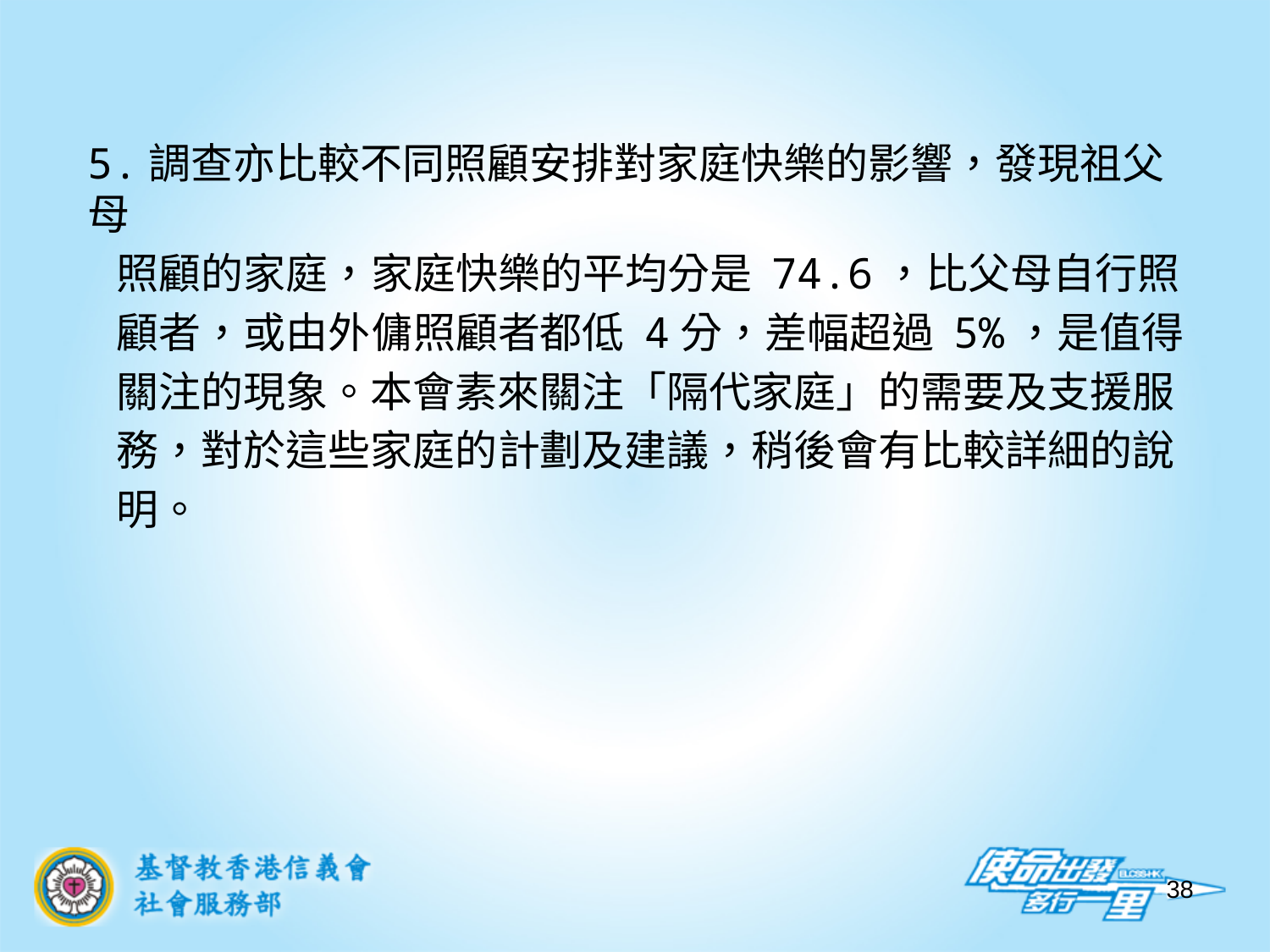

5.調查亦比較不同照顧安排對家庭快樂的影響，發現祖父母
  照顧的家庭，家庭快樂的平均分是 74.6，比父母自行照
  顧者，或由外傭照顧者都低 4分，差幅超過 5%，是值得
  關注的現象。本會素來關注「隔代家庭」的需要及支援服
  務，對於這些家庭的計劃及建議，稍後會有比較詳細的說
  明。
38